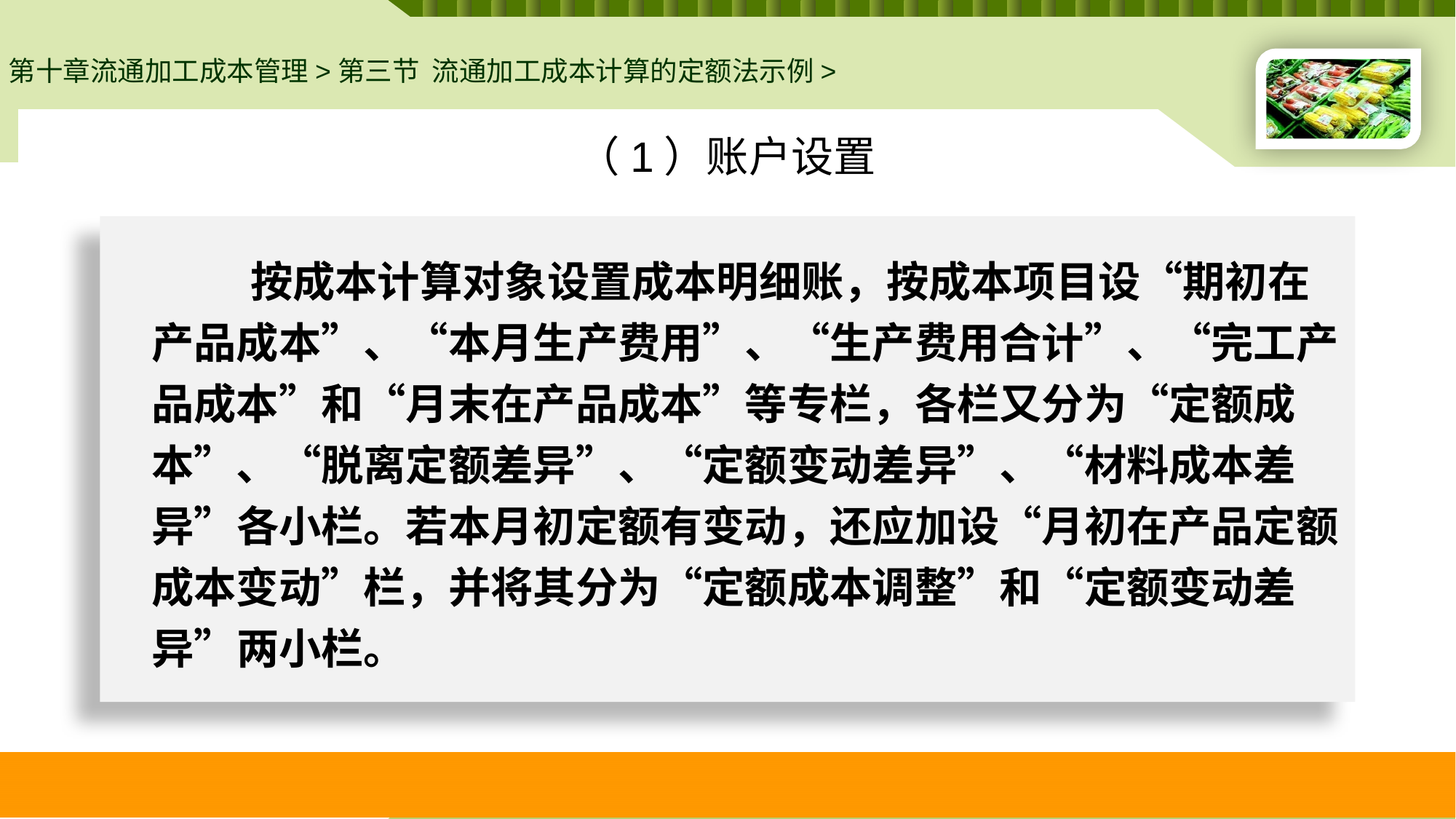

第十章流通加工成本管理>第三节  流通加工成本计算的定额法示例>
# （1）账户设置
按成本计算对象设置成本明细账，按成本项目设“期初在产品成本”、“本月生产费用”、“生产费用合计”、“完工产品成本”和“月末在产品成本”等专栏，各栏又分为“定额成本”、“脱离定额差异”、“定额变动差异”、“材料成本差异”各小栏。若本月初定额有变动，还应加设“月初在产品定额成本变动”栏，并将其分为“定额成本调整”和“定额变动差异”两小栏。